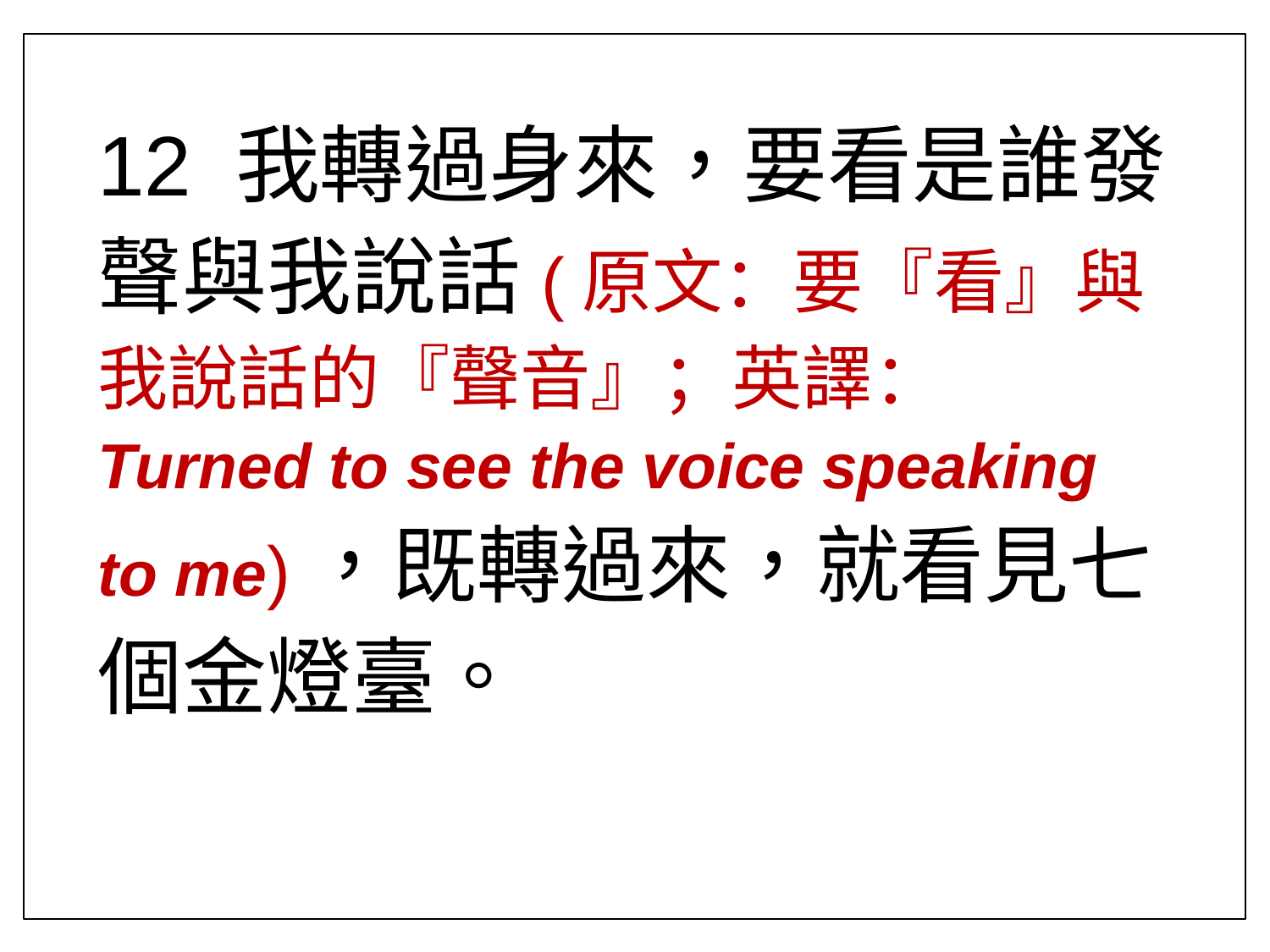

12 我轉過身來，要看是誰發聲與我說話(原文：要『看』與我說話的『聲音』；英譯：Turned to see the voice speaking to me)，既轉過來，就看見七個金燈臺。